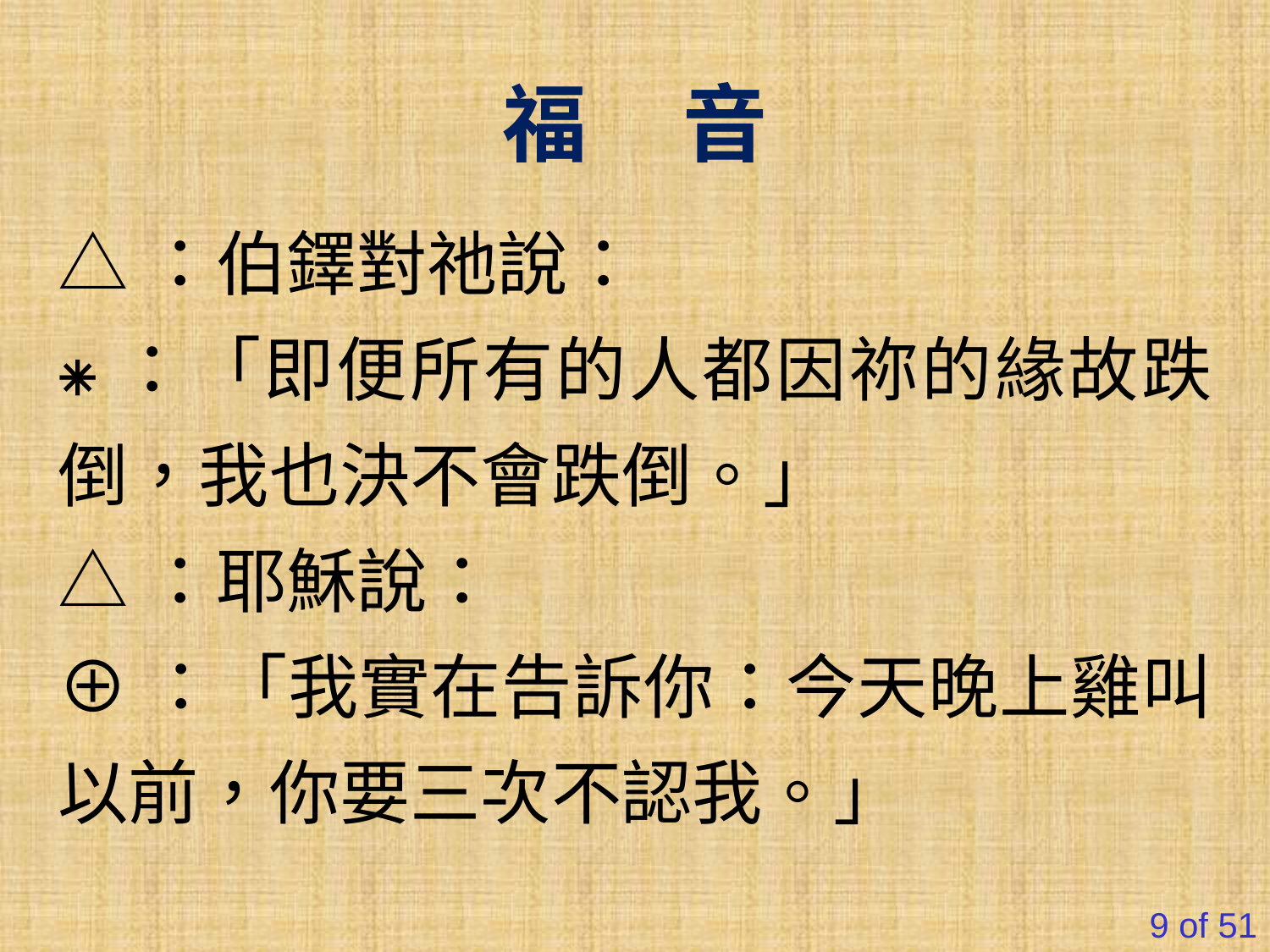

福     音

△：伯鐸對祂說：
⁕：「即便所有的人都因祢的緣故跌倒，我也決不會跌倒。」
△：耶穌說：
⊕：「我實在告訴你：今天晚上雞叫以前，你要三次不認我。」
9 of 51